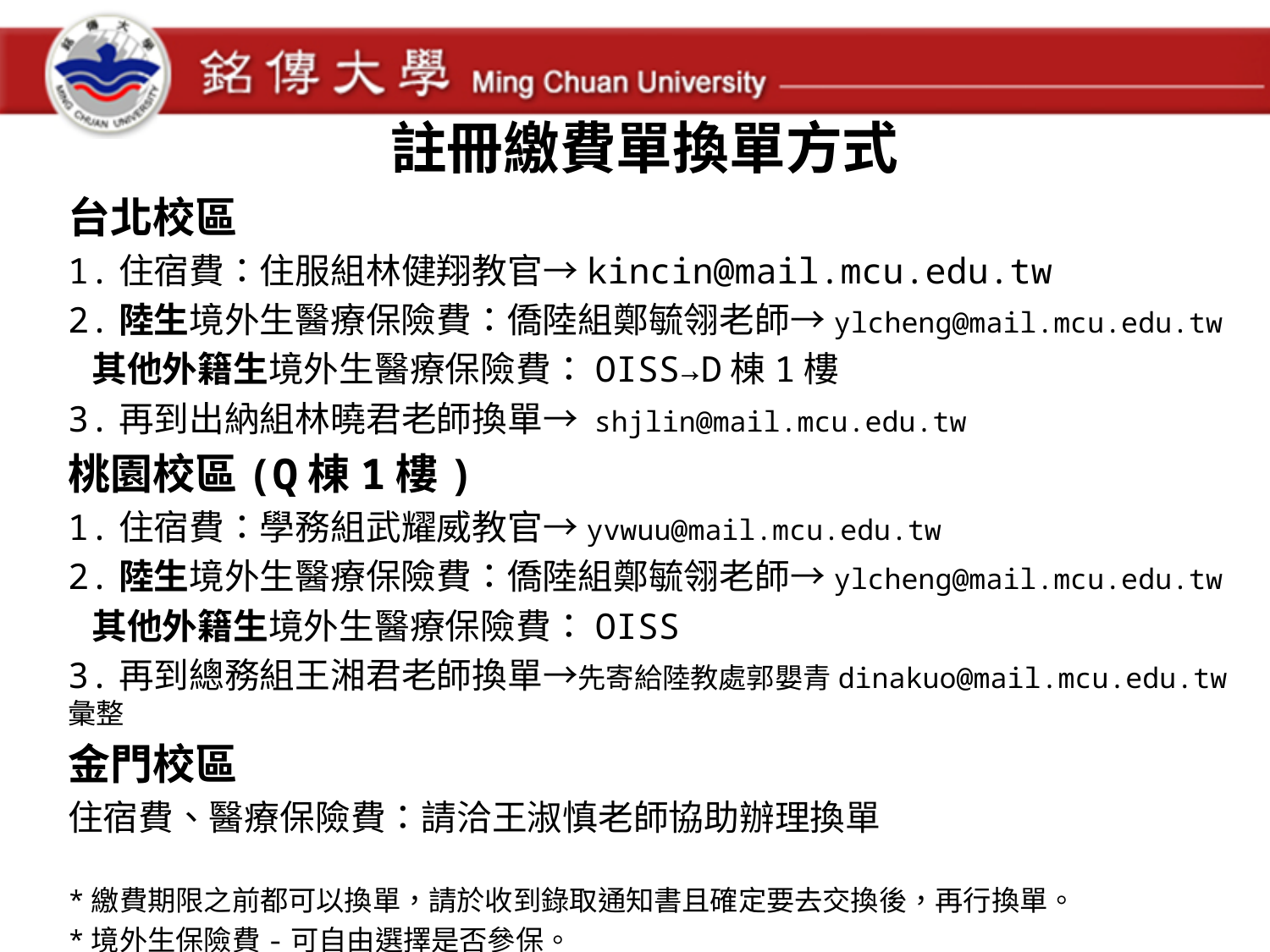

# 註冊繳費單換單方式
台北校區
1.住宿費：住服組林健翔教官→kincin@mail.mcu.edu.tw
2.陸生境外生醫療保險費：僑陸組鄭毓翎老師→ylcheng@mail.mcu.edu.tw
  其他外籍生境外生醫療保險費：OISS→D棟1樓
3.再到出納組林曉君老師換單→ shjlin@mail.mcu.edu.tw
桃園校區(Q棟1樓)
1.住宿費：學務組武耀威教官→yvwuu@mail.mcu.edu.tw
2.陸生境外生醫療保險費：僑陸組鄭毓翎老師→ylcheng@mail.mcu.edu.tw
  其他外籍生境外生醫療保險費：OISS
3.再到總務組王湘君老師換單→先寄給陸教處郭嬰青dinakuo@mail.mcu.edu.tw彙整
金門校區
住宿費、醫療保險費：請洽王淑慎老師協助辦理換單

*繳費期限之前都可以換單，請於收到錄取通知書且確定要去交換後，再行換單。
*境外生保險費-可自由選擇是否參保。